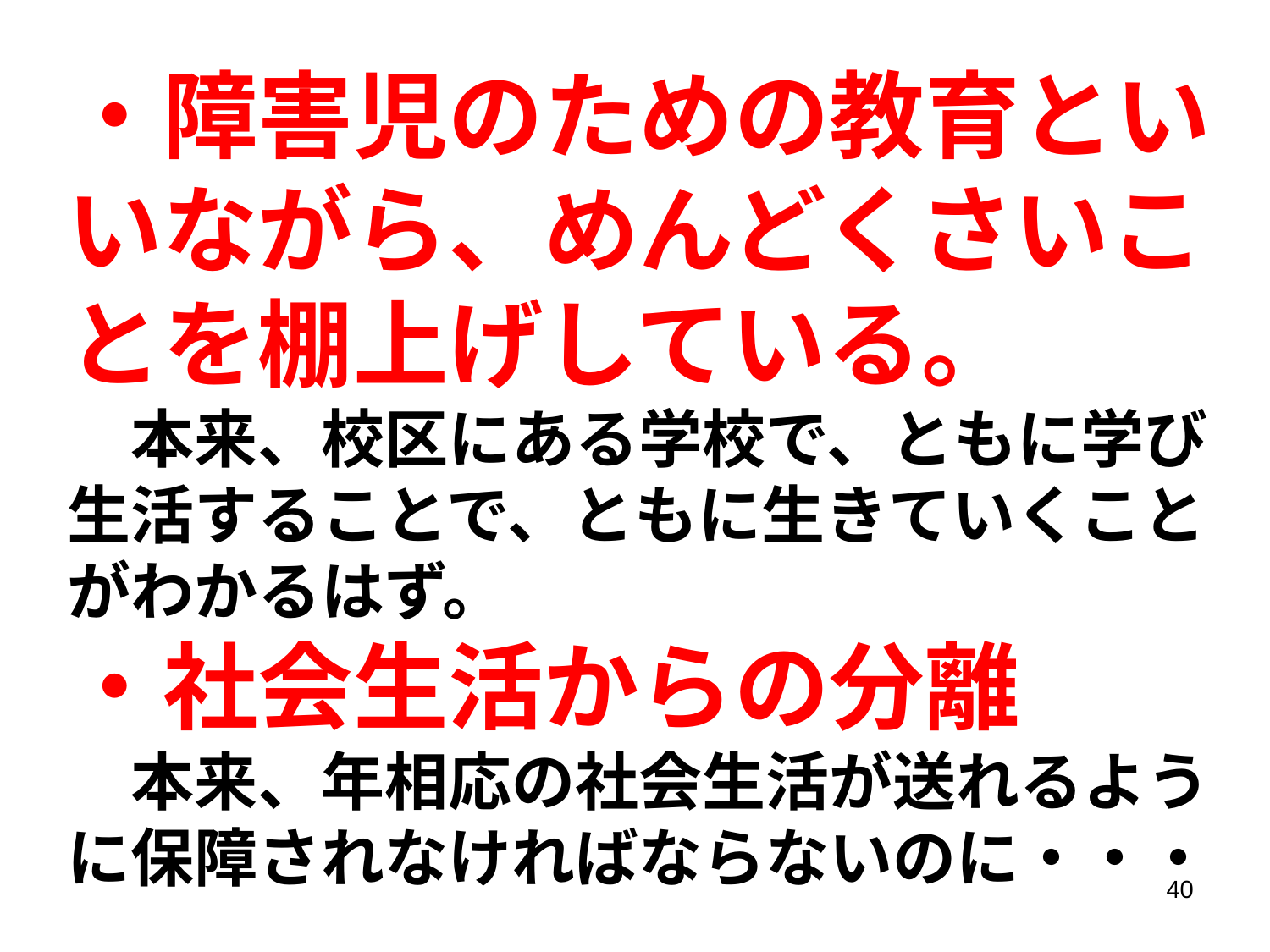

・障害児のための教育といいながら、めんどくさいことを棚上げしている。
　本来、校区にある学校で、ともに学び生活することで、ともに生きていくことがわかるはず。
・社会生活からの分離
　本来、年相応の社会生活が送れるように保障されなければならないのに・・・
40